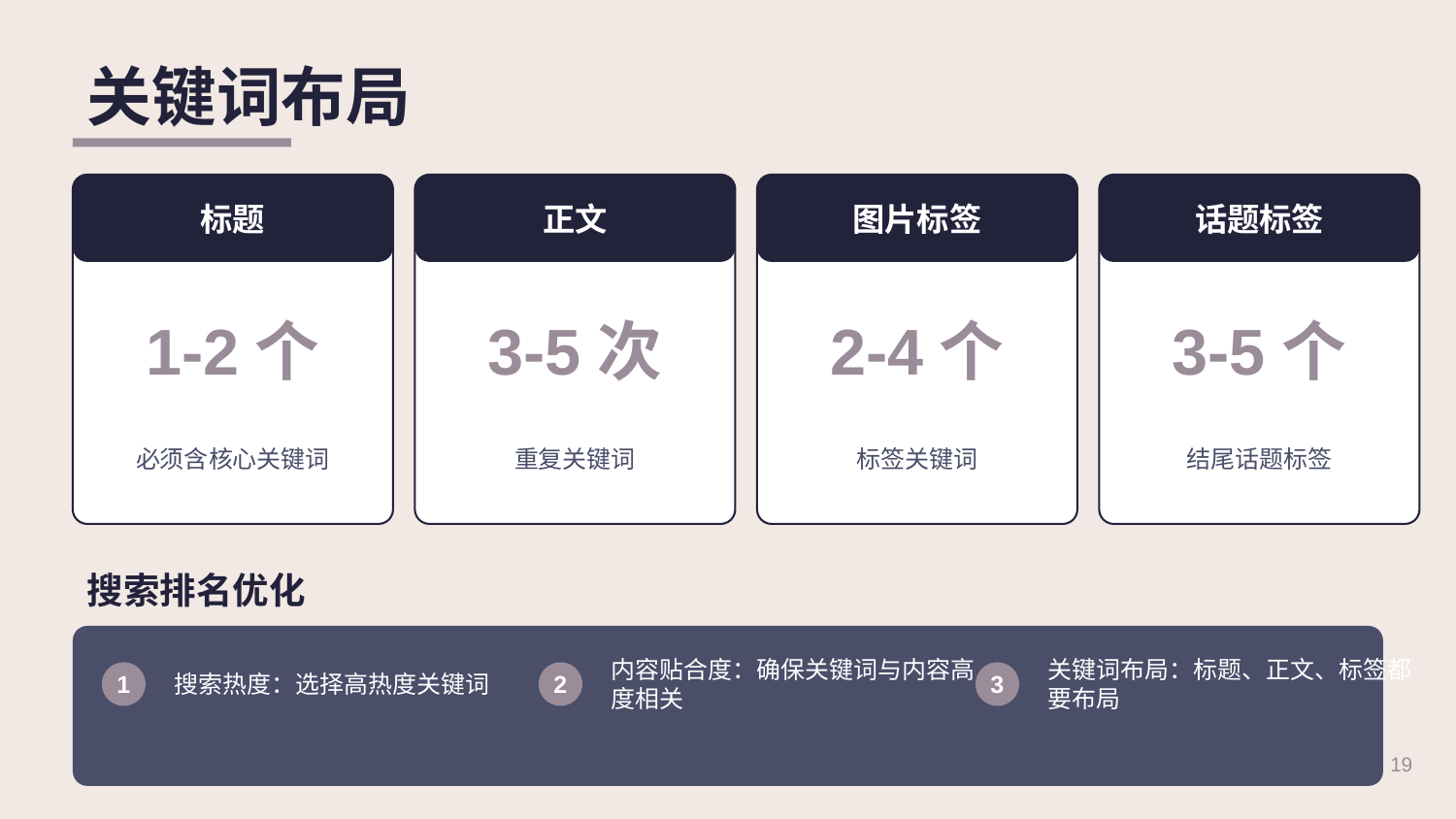

关键词布局

标题

正文

图片标签

话题标签
1-2个
3-5次
2-4个
3-5个
必须含核心关键词
重复关键词
标签关键词
结尾话题标签
搜索排名优化

搜索热度：选择高热度关键词
内容贴合度：确保关键词与内容高度相关
关键词布局：标题、正文、标签都要布局

1

2

3
19